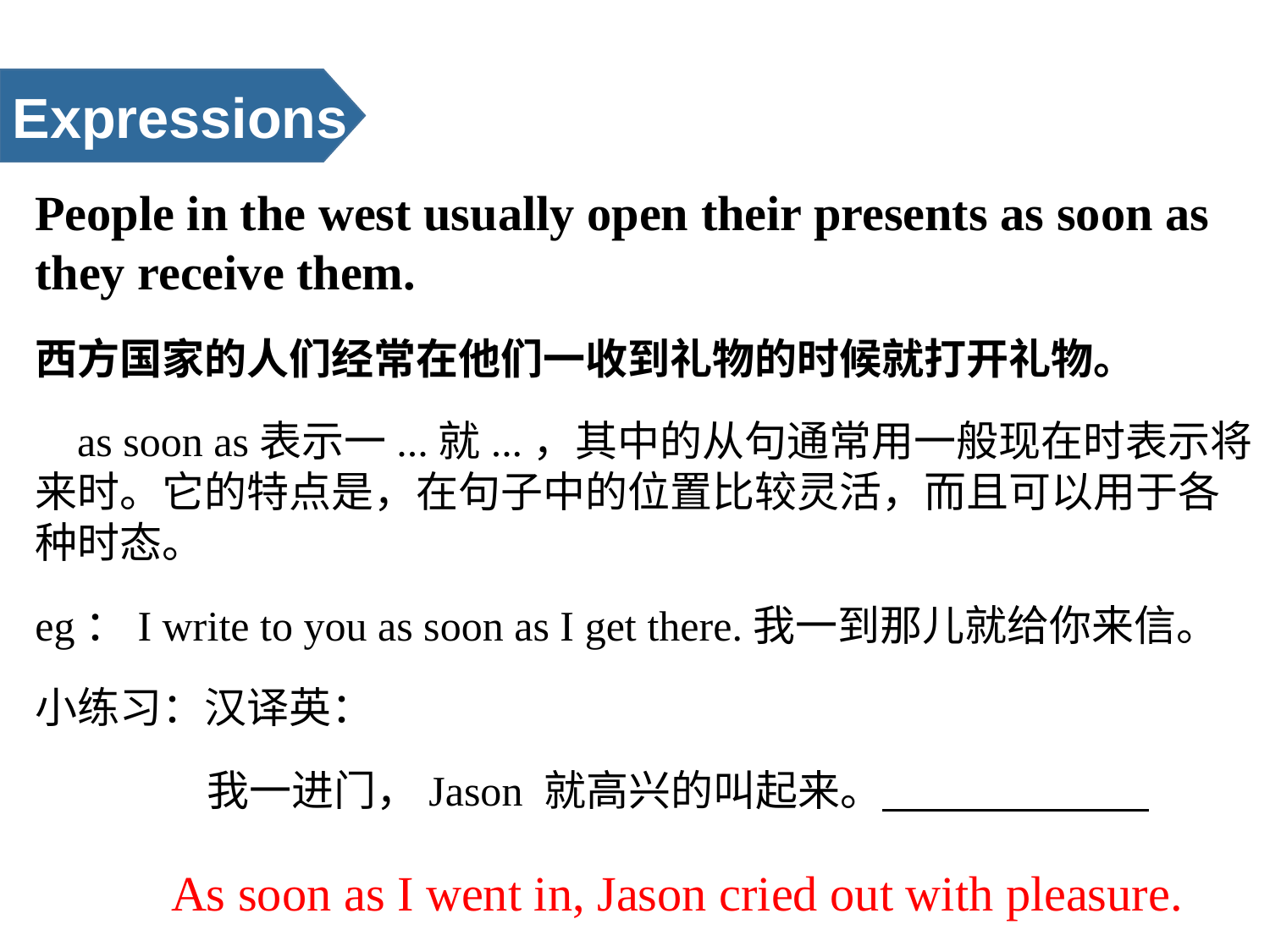

Expressions
People in the west usually open their presents as soon as they receive them.
西方国家的人们经常在他们一收到礼物的时候就打开礼物。
    as soon as表示一...就...，其中的从句通常用一般现在时表示将来时。它的特点是，在句子中的位置比较灵活，而且可以用于各种时态。
eg：I write to you as soon as I get there.我一到那儿就给你来信。
小练习：汉译英：
                 我一进门，Jason 就高兴的叫起来。
As soon as I went in, Jason cried out with pleasure.